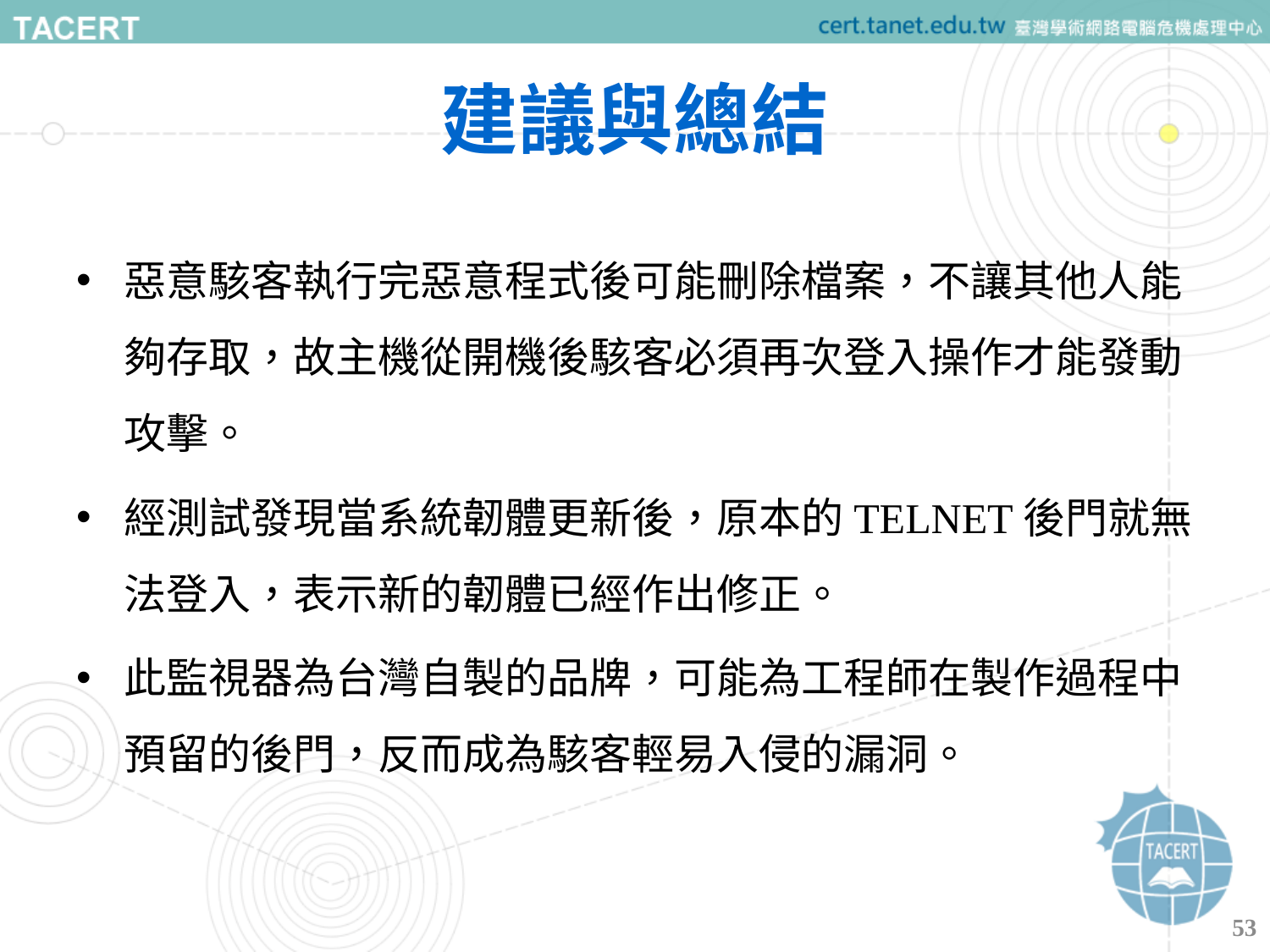

# 建議與總結
惡意駭客執行完惡意程式後可能刪除檔案，不讓其他人能夠存取，故主機從開機後駭客必須再次登入操作才能發動攻擊。
經測試發現當系統韌體更新後，原本的TELNET後門就無法登入，表示新的韌體已經作出修正。
此監視器為台灣自製的品牌，可能為工程師在製作過程中預留的後門，反而成為駭客輕易入侵的漏洞。
53